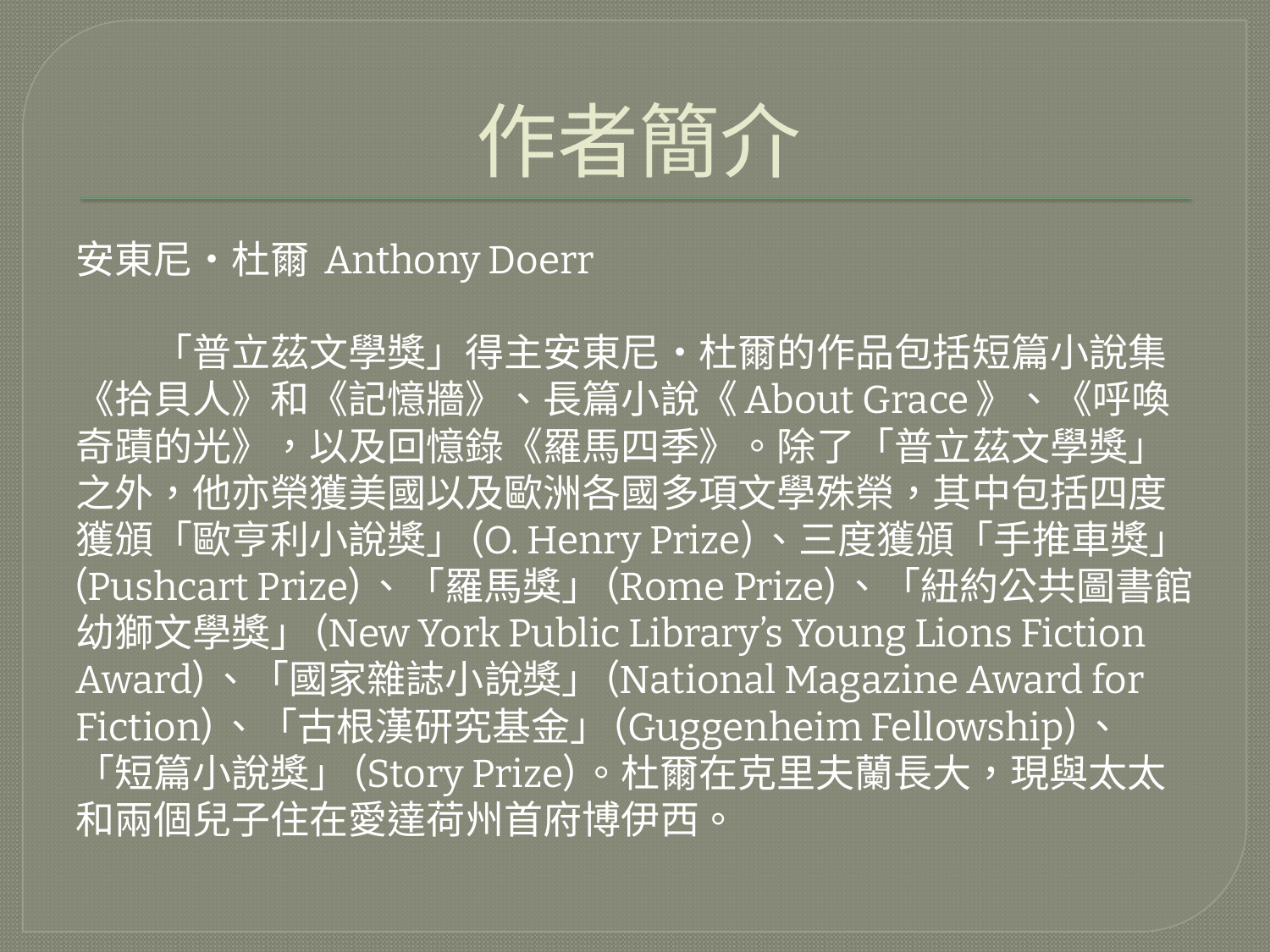

# 作者簡介
安東尼‧杜爾 Anthony Doerr

　　「普立茲文學獎」得主安東尼‧杜爾的作品包括短篇小說集《拾貝人》和《記憶牆》、長篇小說《About Grace》、《呼喚奇蹟的光》，以及回憶錄《羅馬四季》。除了「普立茲文學獎」之外，他亦榮獲美國以及歐洲各國多項文學殊榮，其中包括四度獲頒「歐亨利小說獎」(O. Henry Prize)、三度獲頒「手推車獎」 (Pushcart Prize)、「羅馬獎」(Rome Prize)、「紐約公共圖書館幼獅文學獎」(New York Public Library’s Young Lions Fiction Award)、「國家雜誌小說獎」(National Magazine Award for Fiction)、「古根漢研究基金」(Guggenheim Fellowship)、「短篇小說獎」(Story Prize)。杜爾在克里夫蘭長大，現與太太和兩個兒子住在愛達荷州首府博伊西。